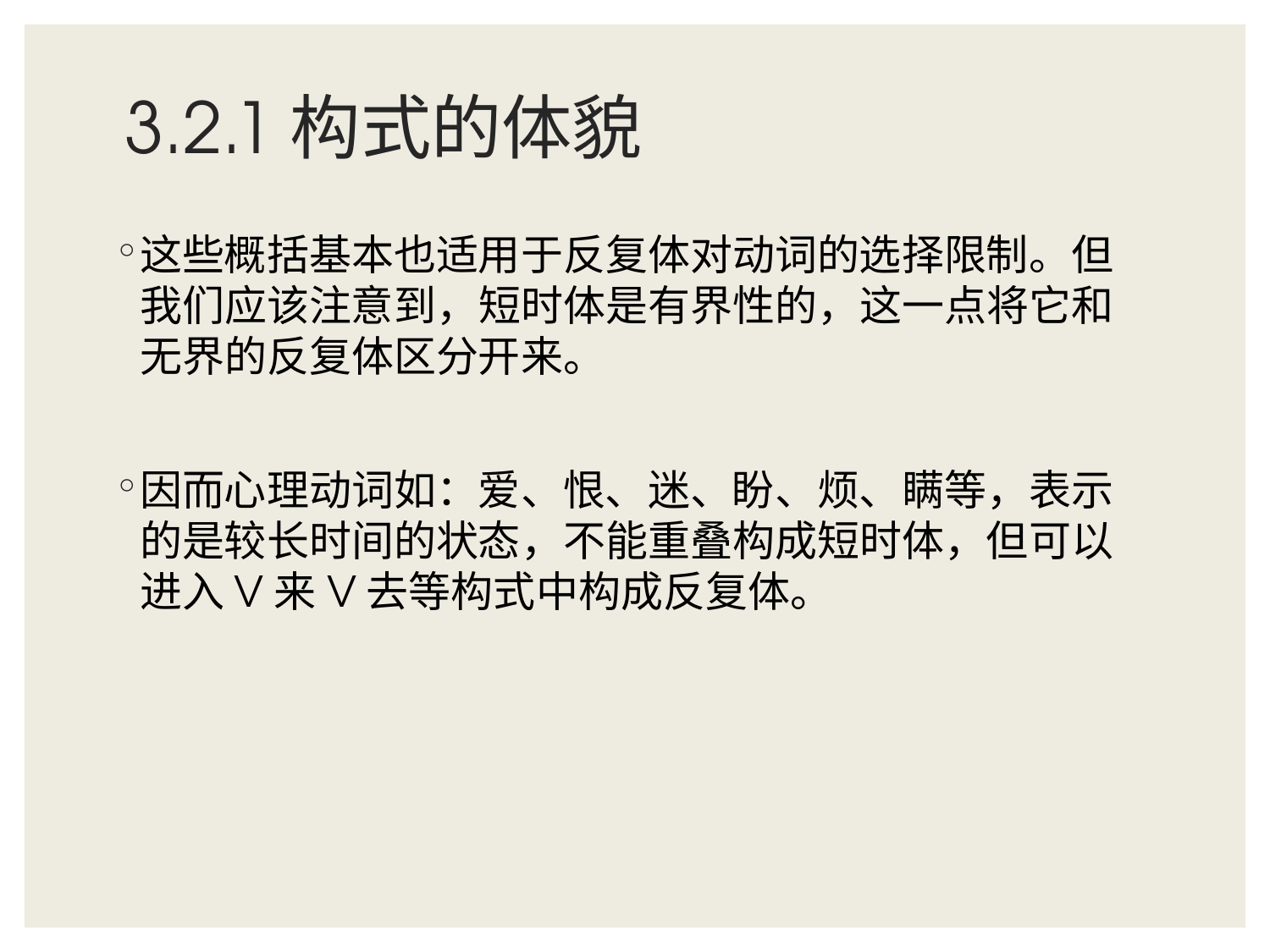

# 3.2.1构式的体貌

这些概括基本也适用于反复体对动词的选择限制。但我们应该注意到，短时体是有界性的，这一点将它和无界的反复体区分开来。

因而心理动词如：爱、恨、迷、盼、烦、瞒等，表示的是较长时间的状态，不能重叠构成短时体，但可以进入V来V去等构式中构成反复体。